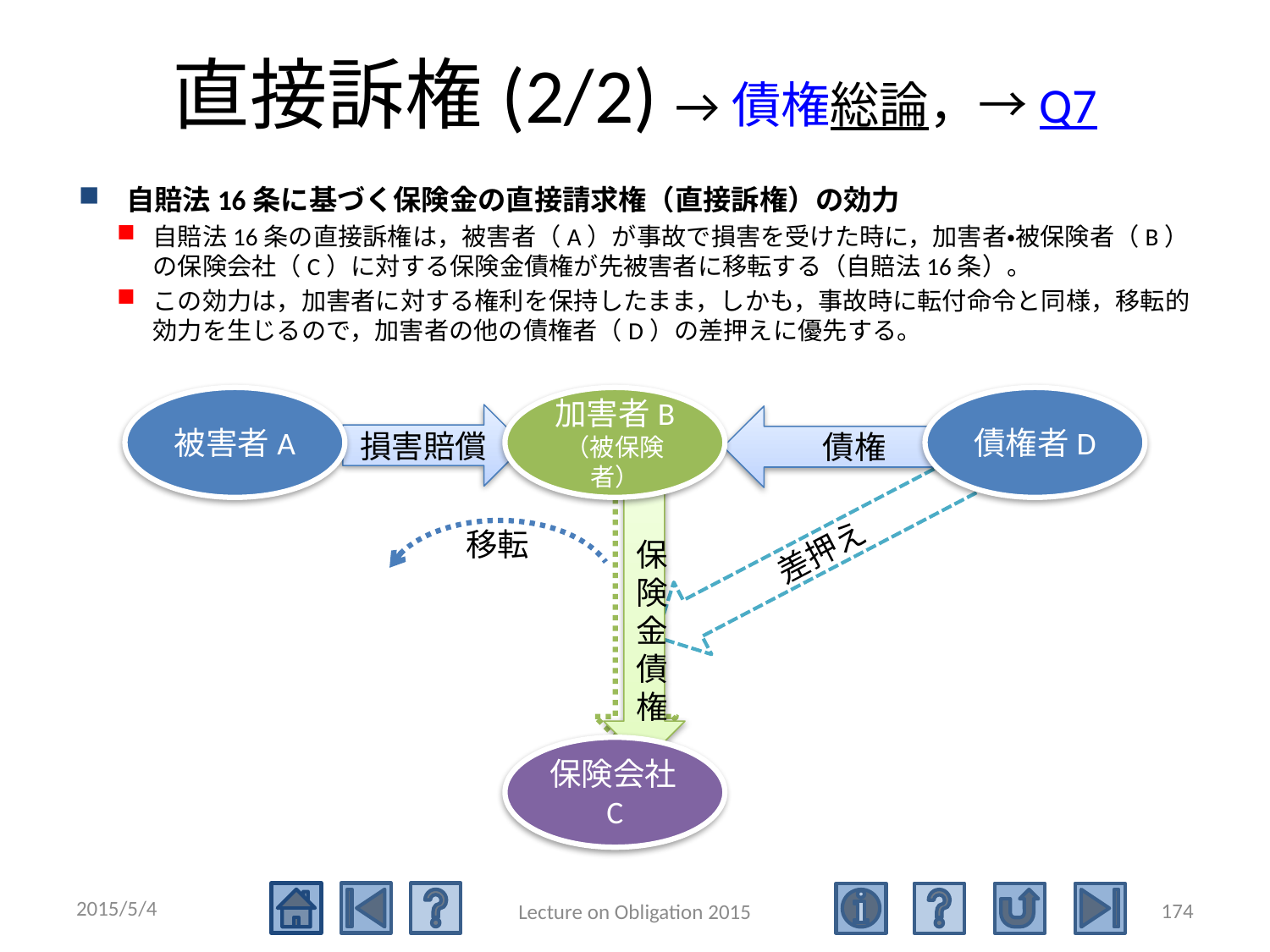

# 直接訴権(2/2) →債権総論，→Q7
自賠法16条に基づく保険金の直接請求権（直接訴権）の効力
自賠法16条の直接訴権は，被害者（A）が事故で損害を受けた時に，加害者・被保険者（B）の保険会社（C）に対する保険金債権が先被害者に移転する（自賠法16条）。
この効力は，加害者に対する権利を保持したまま，しかも，事故時に転付命令と同様，移転的効力を生じるので，加害者の他の債権者（D）の差押えに優先する。
被害者A
加害者B
（被保険者）
債権者D
　　　保険金債権
損害賠償
債権
　　　　保険金債権
差押え
移転
保険会社C
2015/5/4
174
Lecture on Obligation 2015